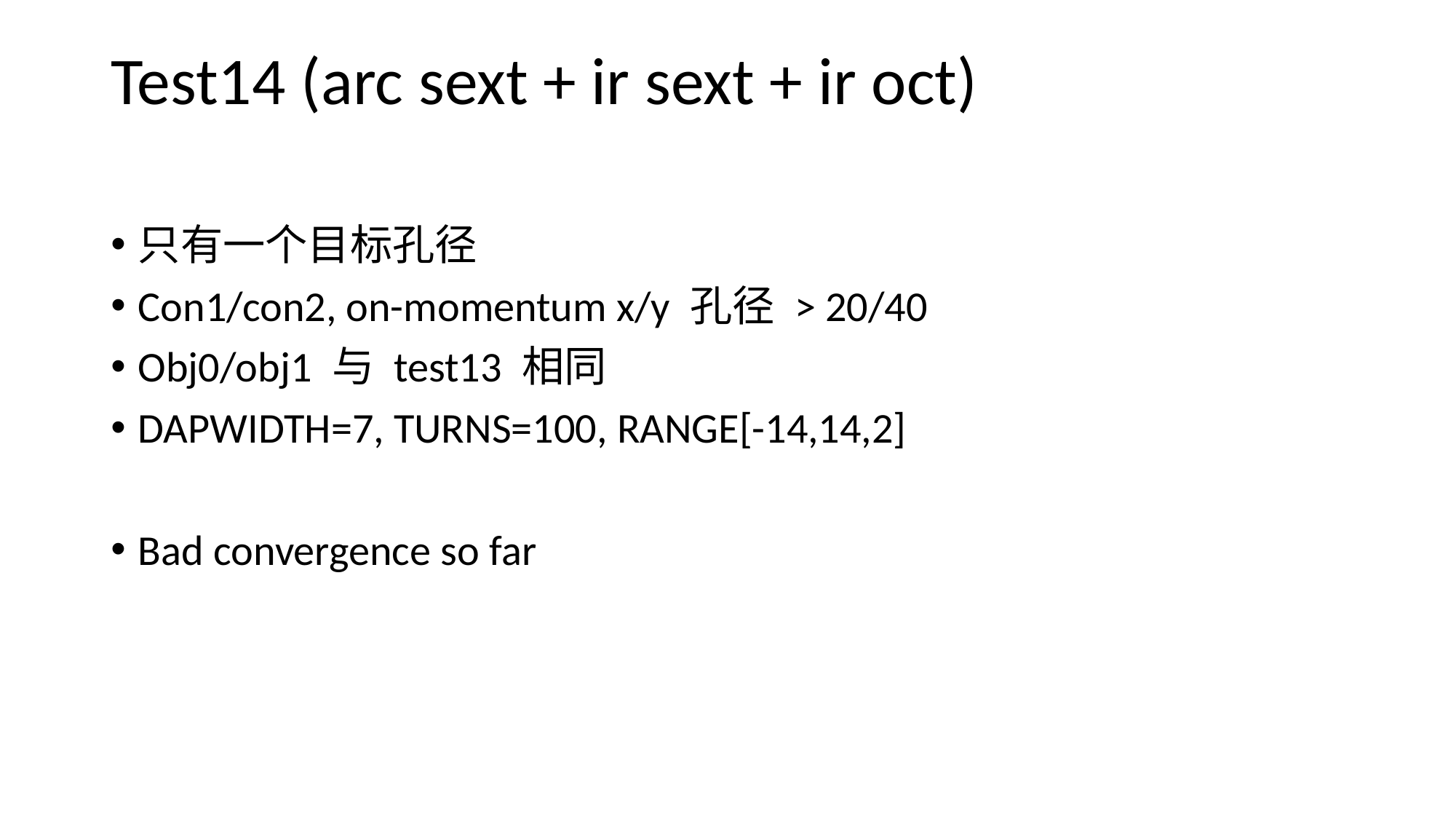

# Test14 (arc sext + ir sext + ir oct)
只有一个目标孔径
Con1/con2, on-momentum x/y 孔径 > 20/40
Obj0/obj1 与 test13 相同
DAPWIDTH=7, TURNS=100, RANGE[-14,14,2]

Bad convergence so far